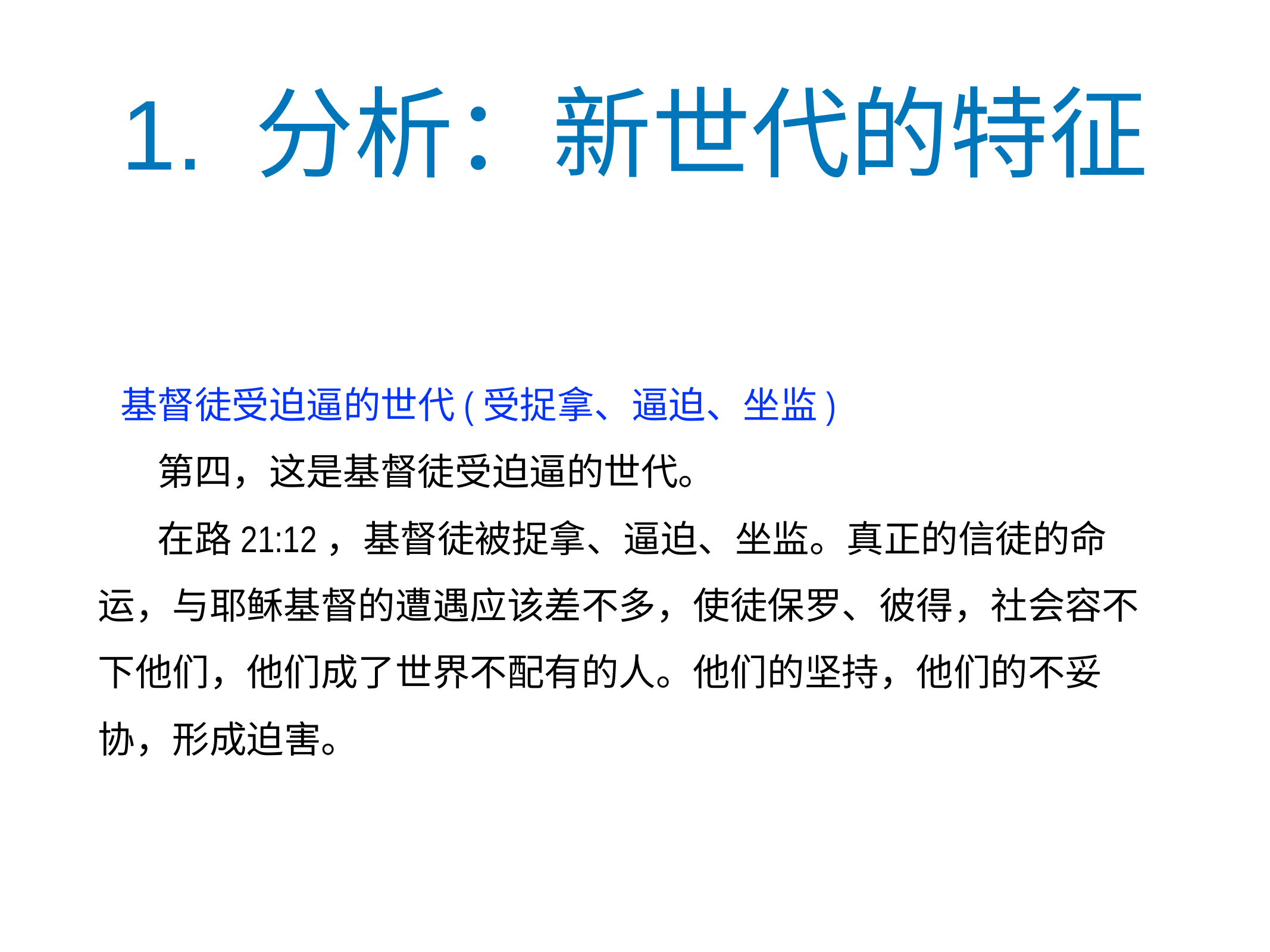

# 1. 分析：新世代的特征
基督徒受迫逼的世代(受捉拿、逼迫、坐监)
第四，这是基督徒受迫逼的世代。
在路21:12，基督徒被捉拿、逼迫、坐监。真正的信徒的命运，与耶稣基督的遭遇应该差不多，使徒保罗、彼得，社会容不下他们，他们成了世界不配有的人。他们的坚持，他们的不妥协，形成迫害。